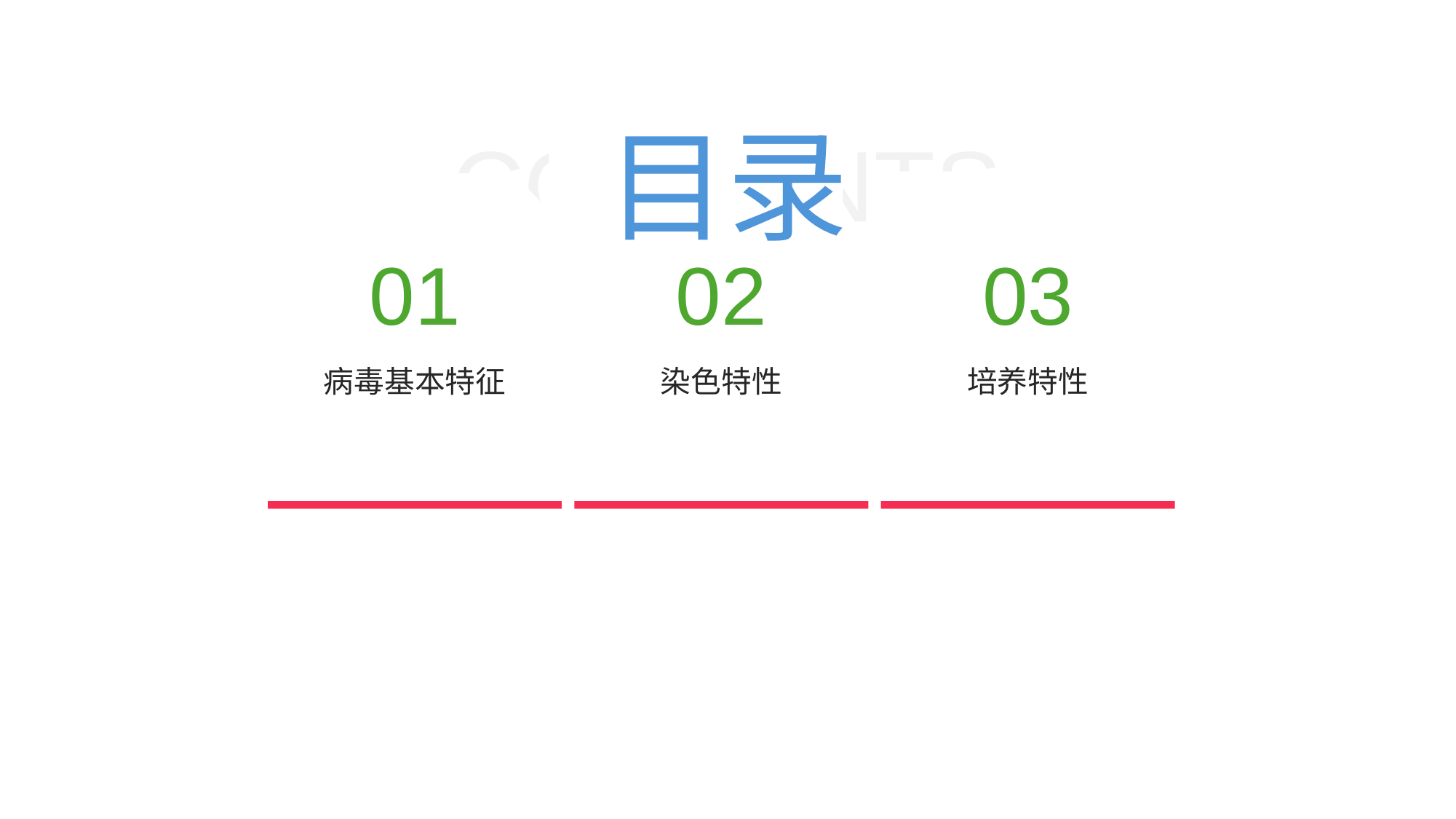

目录
CONTENTS

01
02
03
病毒基本特征
染色特性
培养特性